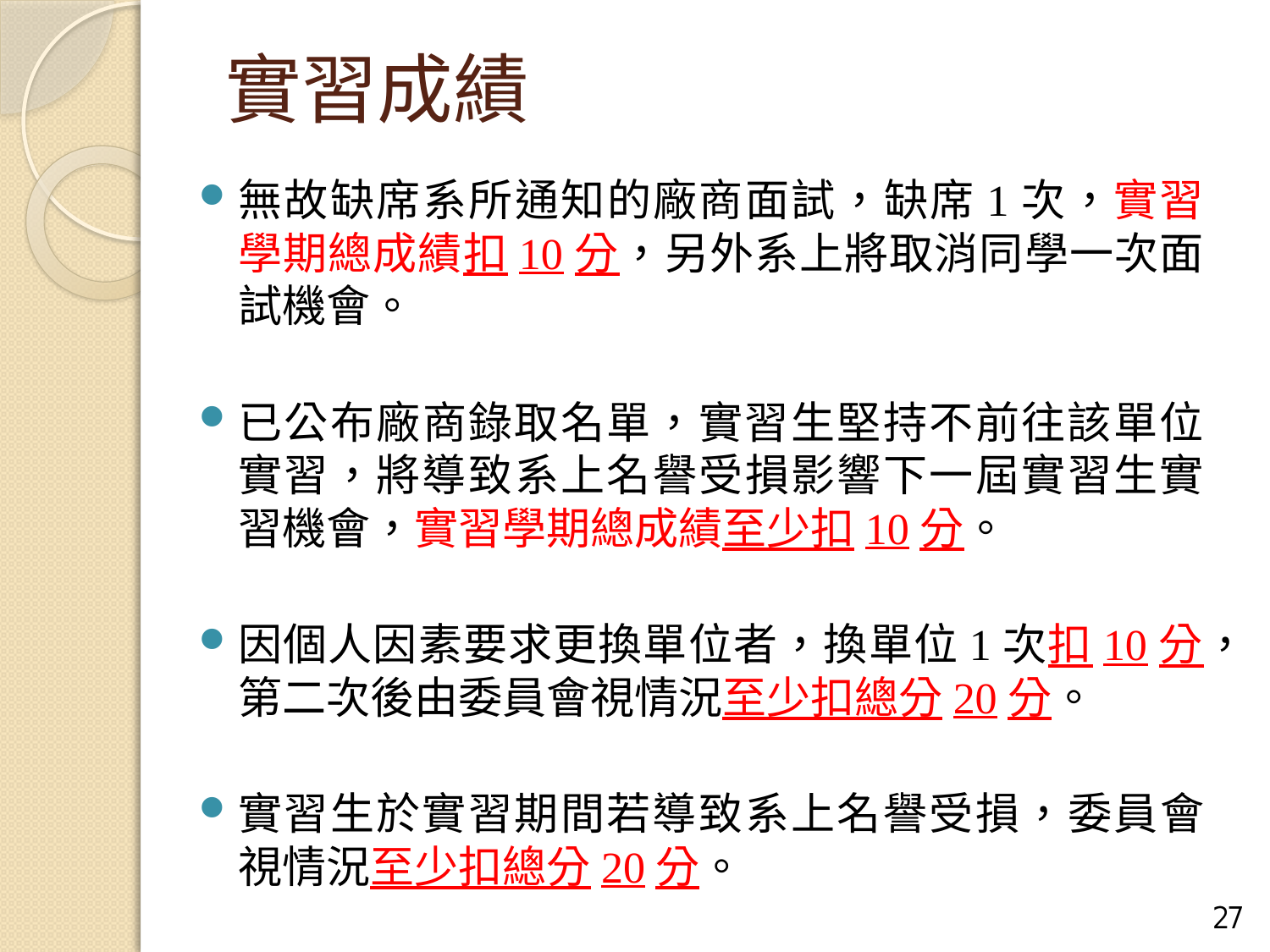

# 實習成績
無故缺席系所通知的廠商面試，缺席1次，實習學期總成績扣10分，另外系上將取消同學一次面試機會。

已公布廠商錄取名單，實習生堅持不前往該單位實習，將導致系上名譽受損影響下一屆實習生實習機會，實習學期總成績至少扣10分。

因個人因素要求更換單位者，換單位1次扣10分，第二次後由委員會視情況至少扣總分20分。

實習生於實習期間若導致系上名譽受損，委員會視情況至少扣總分20分。
27